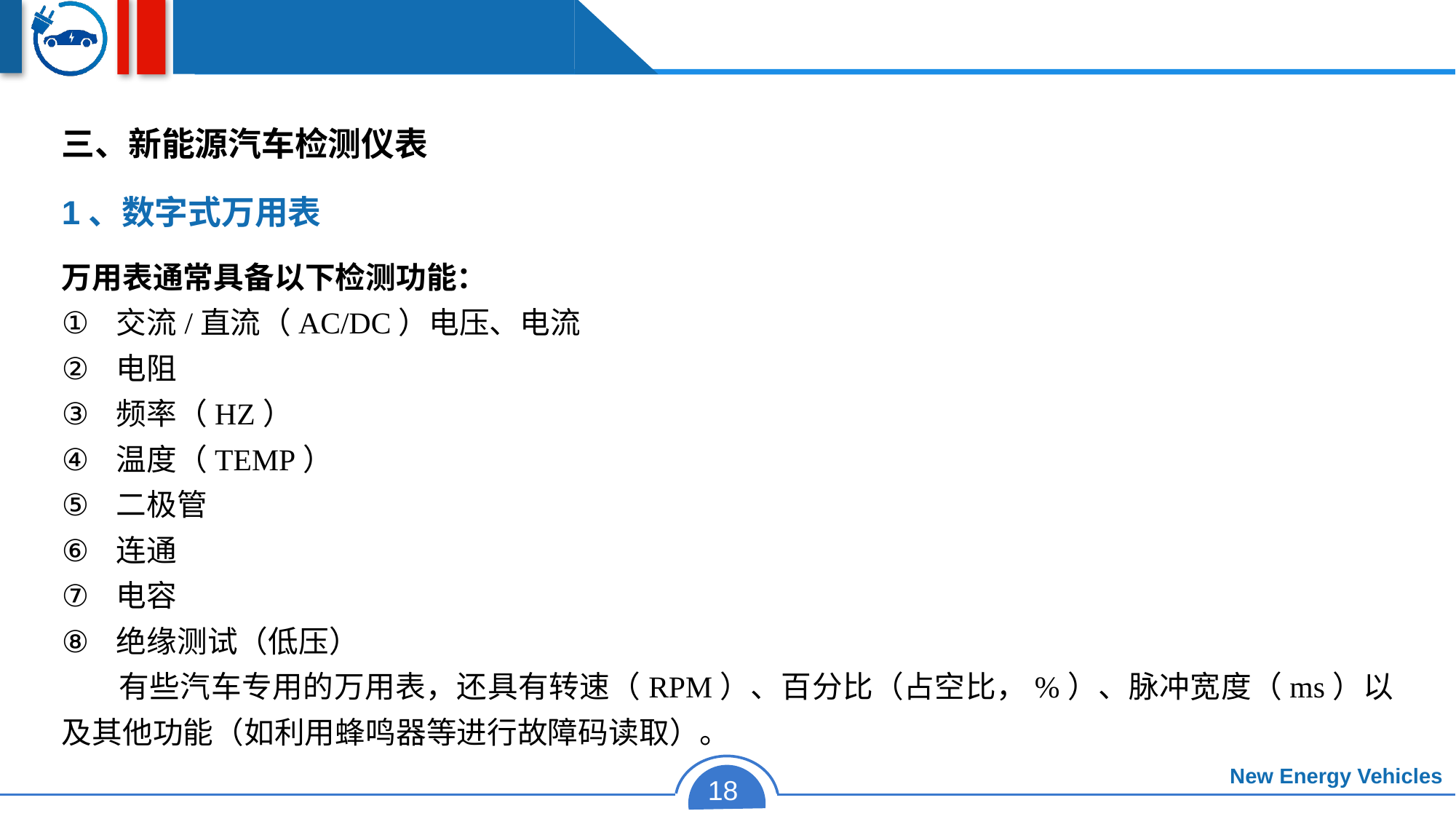

三、新能源汽车检测仪表
1、数字式万用表
万用表通常具备以下检测功能：
交流/直流（AC/DC）电压、电流
电阻
频率（HZ）
温度（TEMP）
二极管
连通
电容
绝缘测试（低压）
       有些汽车专用的万用表，还具有转速（RPM）、百分比（占空比，%）、脉冲宽度（ms）以及其他功能（如利用蜂鸣器等进行故障码读取）。